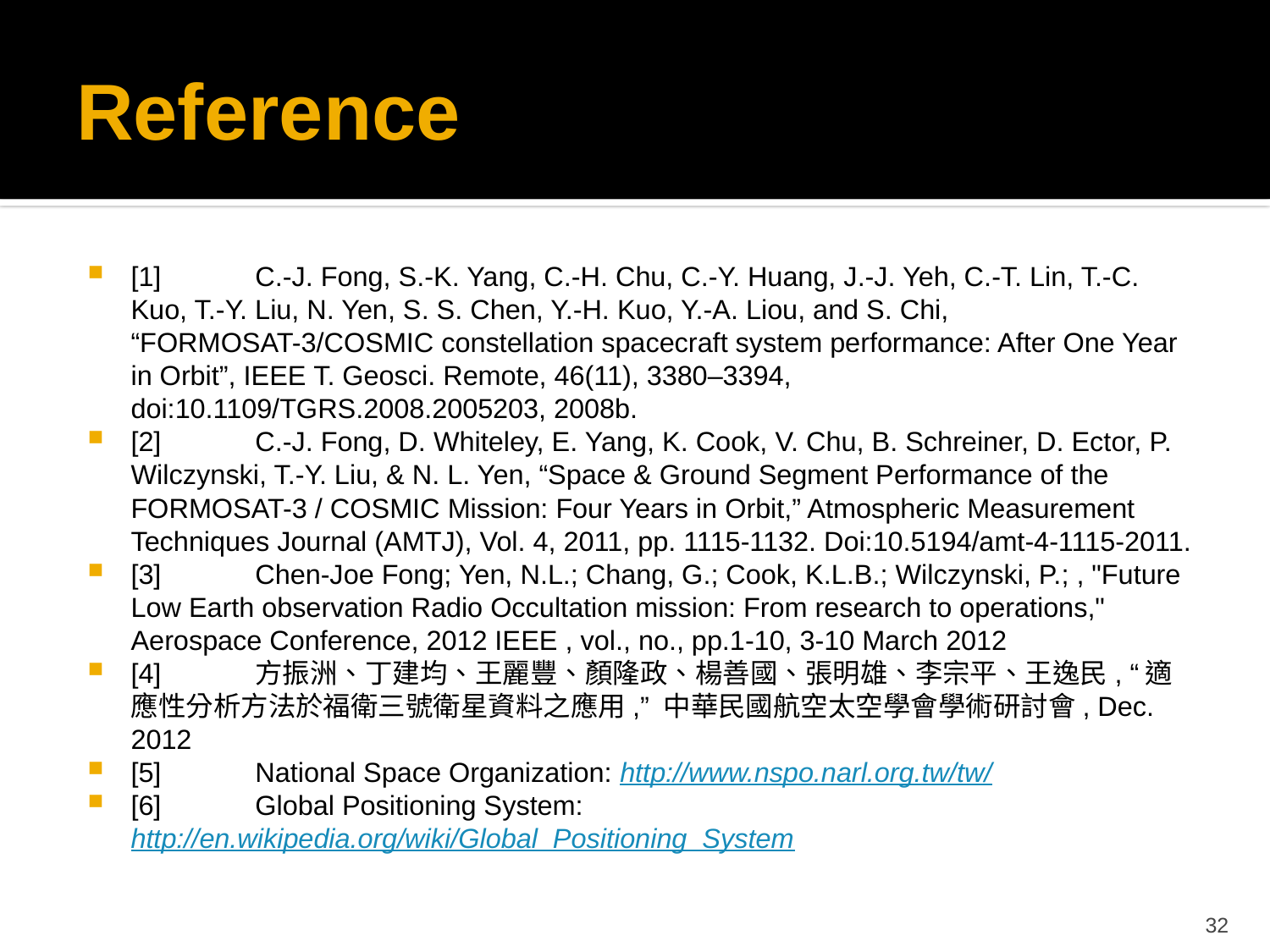

# Reference
[1]	C.-J. Fong, S.-K. Yang, C.-H. Chu, C.-Y. Huang, J.-J. Yeh, C.-T. Lin, T.-C. Kuo, T.-Y. Liu, N. Yen, S. S. Chen, Y.-H. Kuo, Y.-A. Liou, and S. Chi, “FORMOSAT-3/COSMIC constellation spacecraft system performance: After One Year in Orbit”, IEEE T. Geosci. Remote, 46(11), 3380–3394, doi:10.1109/TGRS.2008.2005203, 2008b.
[2]	C.-J. Fong, D. Whiteley, E. Yang, K. Cook, V. Chu, B. Schreiner, D. Ector, P. Wilczynski, T.-Y. Liu, & N. L. Yen, “Space & Ground Segment Performance of the FORMOSAT-3 / COSMIC Mission: Four Years in Orbit,” Atmospheric Measurement Techniques Journal (AMTJ), Vol. 4, 2011, pp. 1115-1132. Doi:10.5194/amt-4-1115-2011.
[3]	Chen-Joe Fong; Yen, N.L.; Chang, G.; Cook, K.L.B.; Wilczynski, P.; , "Future Low Earth observation Radio Occultation mission: From research to operations," Aerospace Conference, 2012 IEEE , vol., no., pp.1-10, 3-10 March 2012
[4]	方振洲、丁建均、王麗豐、顏隆政、楊善國、張明雄、李宗平、王逸民, “適應性分析方法於福衛三號衛星資料之應用,” 中華民國航空太空學會學術研討會, Dec. 2012
[5]	National Space Organization: http://www.nspo.narl.org.tw/tw/
[6]	Global Positioning System: http://en.wikipedia.org/wiki/Global_Positioning_System

32